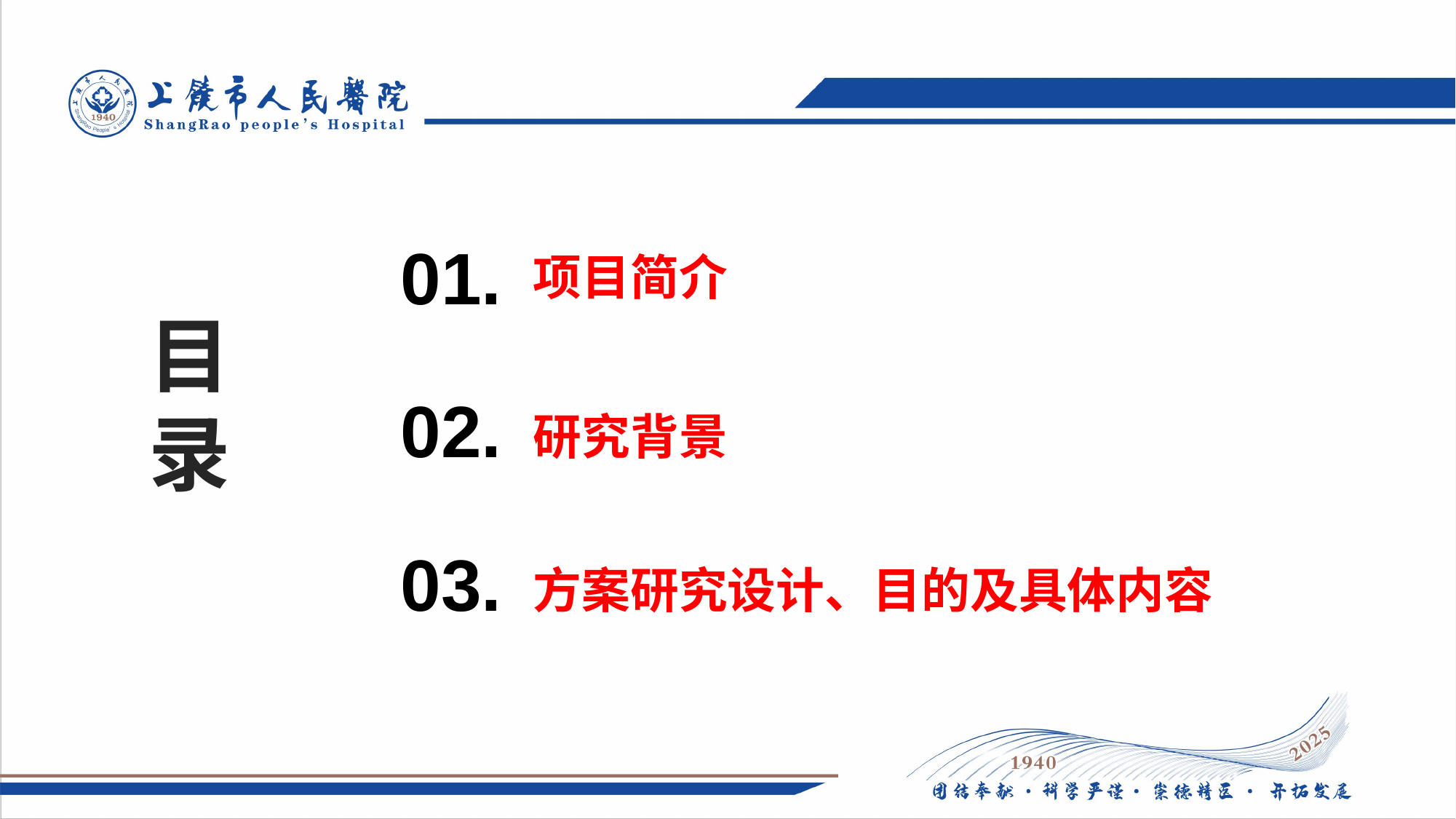

01.
项目简介
目
录
02.
研究背景
03.
方案研究设计、目的及具体内容